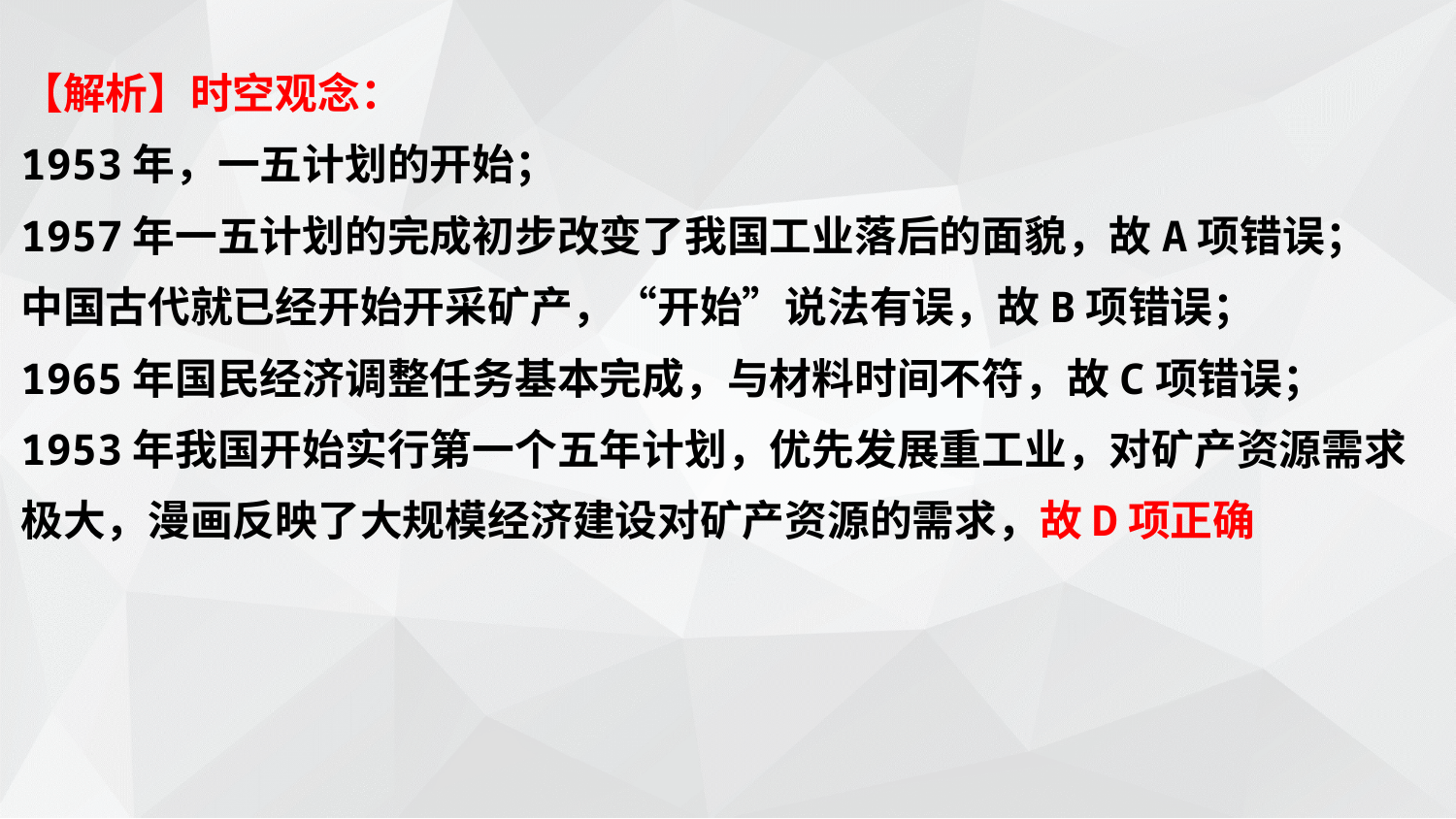

【解析】时空观念：
1953年，一五计划的开始；
1957年一五计划的完成初步改变了我国工业落后的面貌，故A项错误；
中国古代就已经开始开采矿产，“开始”说法有误，故B项错误；
1965年国民经济调整任务基本完成，与材料时间不符，故C项错误；
1953年我国开始实行第一个五年计划，优先发展重工业，对矿产资源需求极大，漫画反映了大规模经济建设对矿产资源的需求，故D项正确